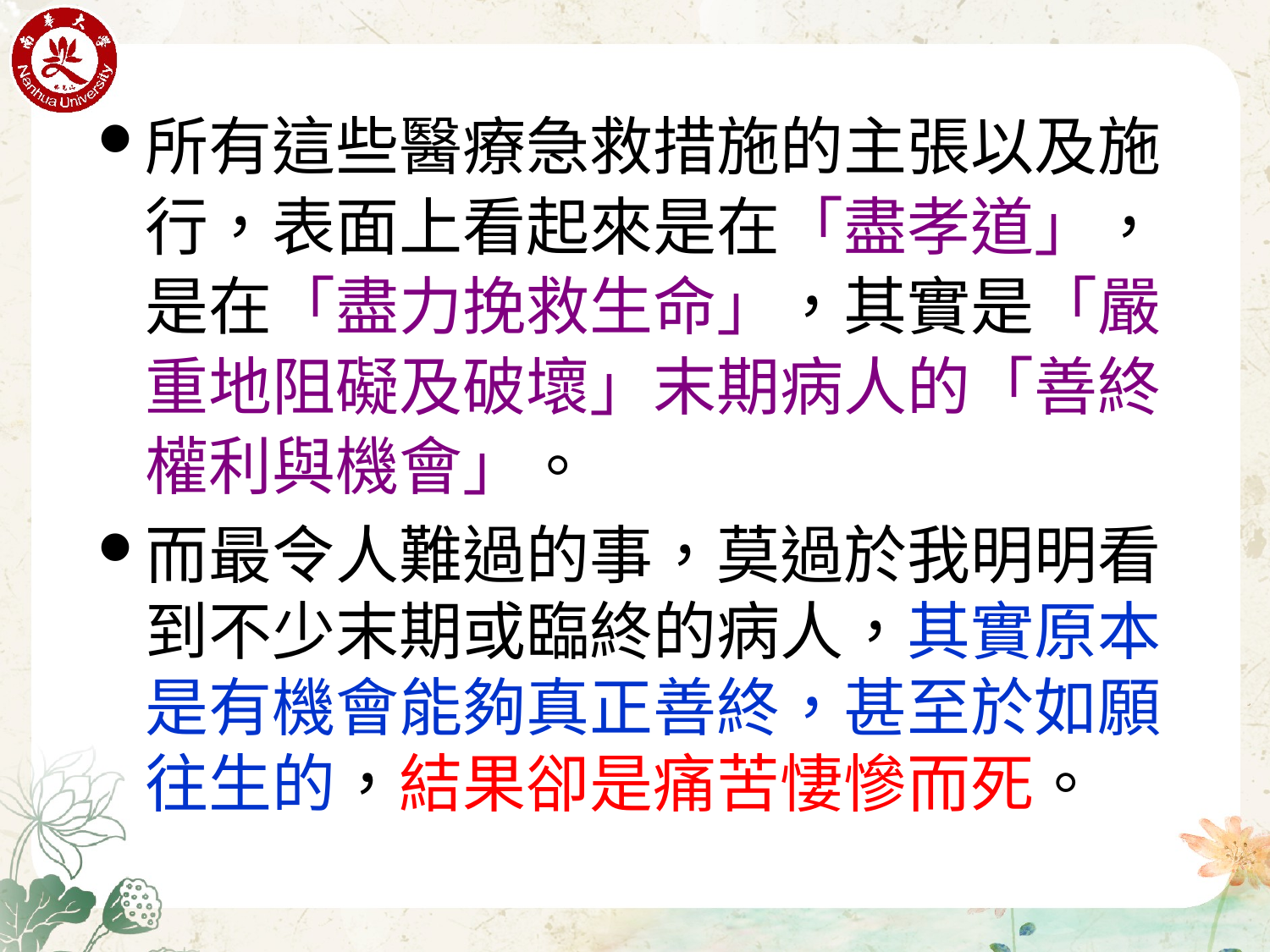

所有這些醫療急救措施的主張以及施行，表面上看起來是在「盡孝道」，是在「盡力挽救生命」，其實是「嚴重地阻礙及破壞」末期病人的「善終權利與機會」。
而最令人難過的事，莫過於我明明看到不少末期或臨終的病人，其實原本是有機會能夠真正善終，甚至於如願往生的，結果卻是痛苦悽慘而死。